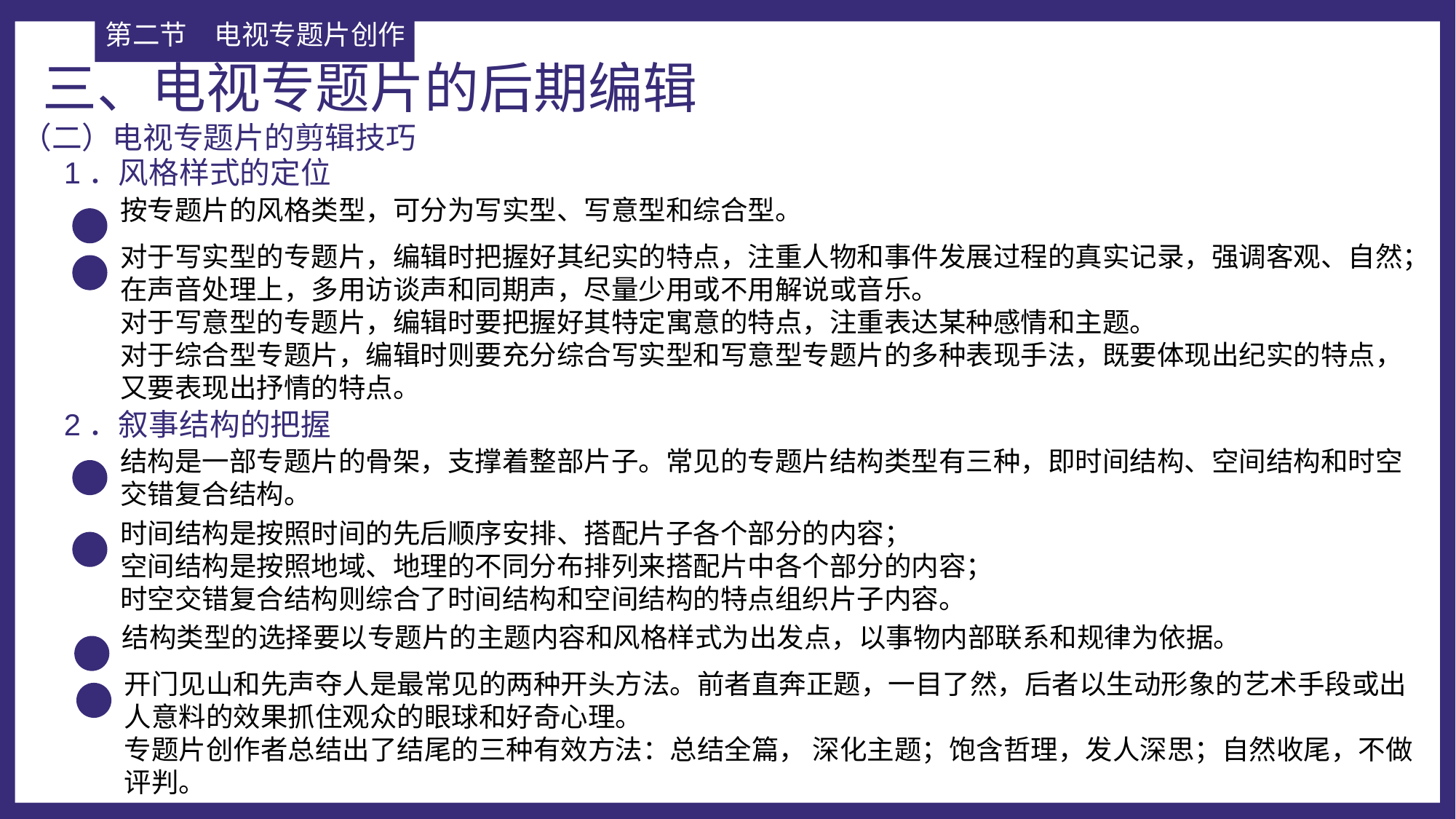

第二节	电视专题片创作
三、电视专题片的后期编辑
（二）电视专题片的剪辑技巧
1．风格样式的定位
按专题片的风格类型，可分为写实型、写意型和综合型。

对于写实型的专题片，编辑时把握好其纪实的特点，注重人物和事件发展过程的真实记录，强调客观、自然；在声音处理上，多用访谈声和同期声，尽量少用或不用解说或音乐。
对于写意型的专题片，编辑时要把握好其特定寓意的特点，注重表达某种感情和主题。
对于综合型专题片，编辑时则要充分综合写实型和写意型专题片的多种表现手法，既要体现出纪实的特点， 又要表现出抒情的特点。

2．叙事结构的把握
结构是一部专题片的骨架，支撑着整部片子。常见的专题片结构类型有三种，即时间结构、空间结构和时空交错复合结构。

时间结构是按照时间的先后顺序安排、搭配片子各个部分的内容；
空间结构是按照地域、地理的不同分布排列来搭配片中各个部分的内容；
时空交错复合结构则综合了时间结构和空间结构的特点组织片子内容。

结构类型的选择要以专题片的主题内容和风格样式为出发点，以事物内部联系和规律为依据。

开门见山和先声夺人是最常见的两种开头方法。前者直奔正题，一目了然，后者以生动形象的艺术手段或出人意料的效果抓住观众的眼球和好奇心理。
专题片创作者总结出了结尾的三种有效方法：总结全篇， 深化主题；饱含哲理，发人深思；自然收尾，不做评判。